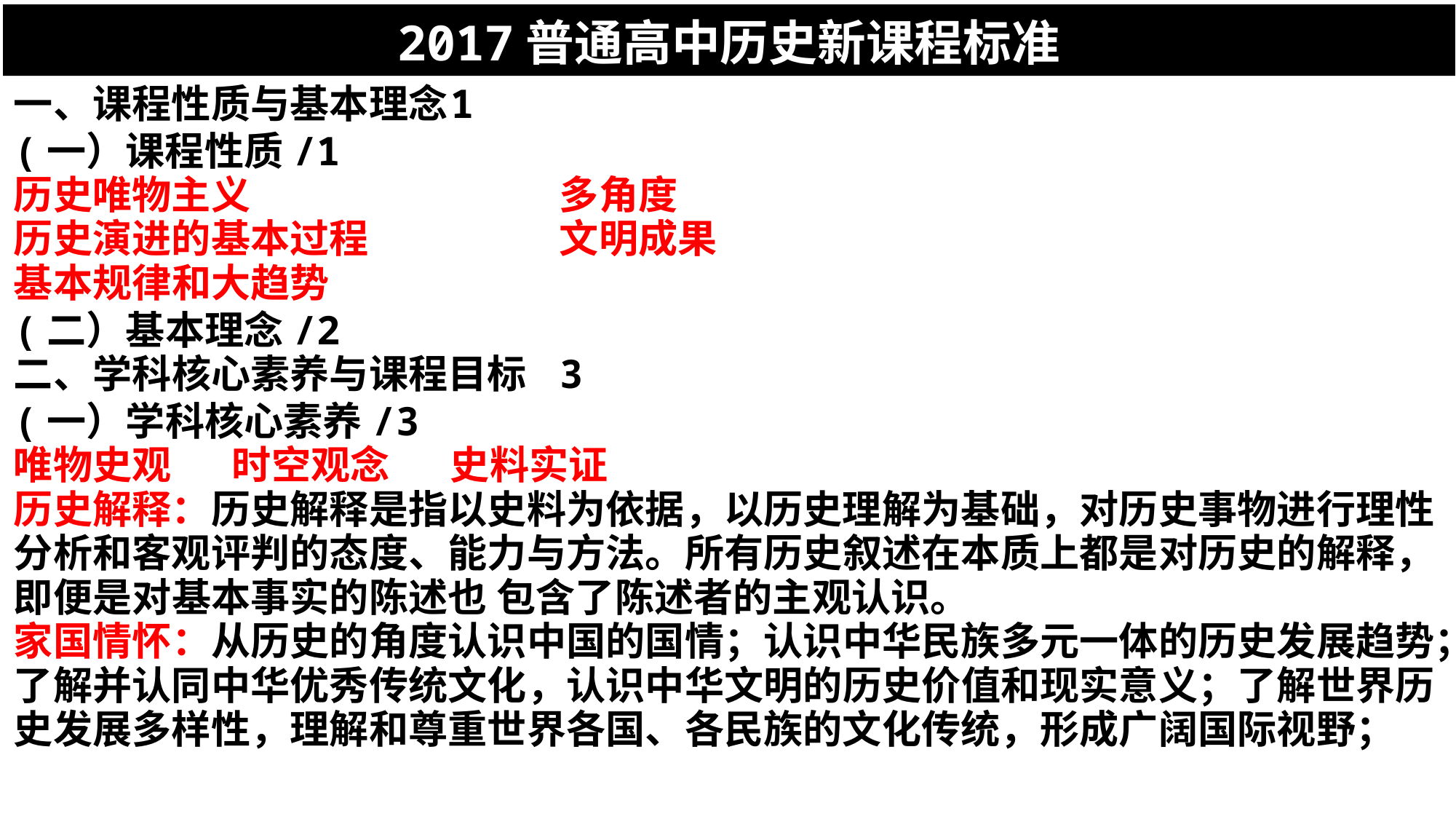

2017普通高中历史新课程标准
一、课程性质与基本理念	1
(一）课程性质/1
历史唯物主义			多角度
历史演进的基本过程		文明成果
基本规律和大趋势
(二）基本理念/2
二、学科核心素养与课程目标	3
(一）学科核心素养/3
唯物史观	时空观念	史料实证
历史解释：历史解释是指以史料为依据，以历史理解为基础，对历史事物进行理性 分析和客观评判的态度、能力与方法。所有历史叙述在本质上都是对历史的解释，即便是对基本事实的陈述也 包含了陈述者的主观认识。
家国情怀：从历史的角度认识中国的国情；认识中华民族多元一体的历史发展趋势；了解并认同中华优秀传统文化，认识中华文明的历史价值和现实意义；了解世界历史发展多样性，理解和尊重世界各国、各民族的文化传统，形成广阔国际视野；